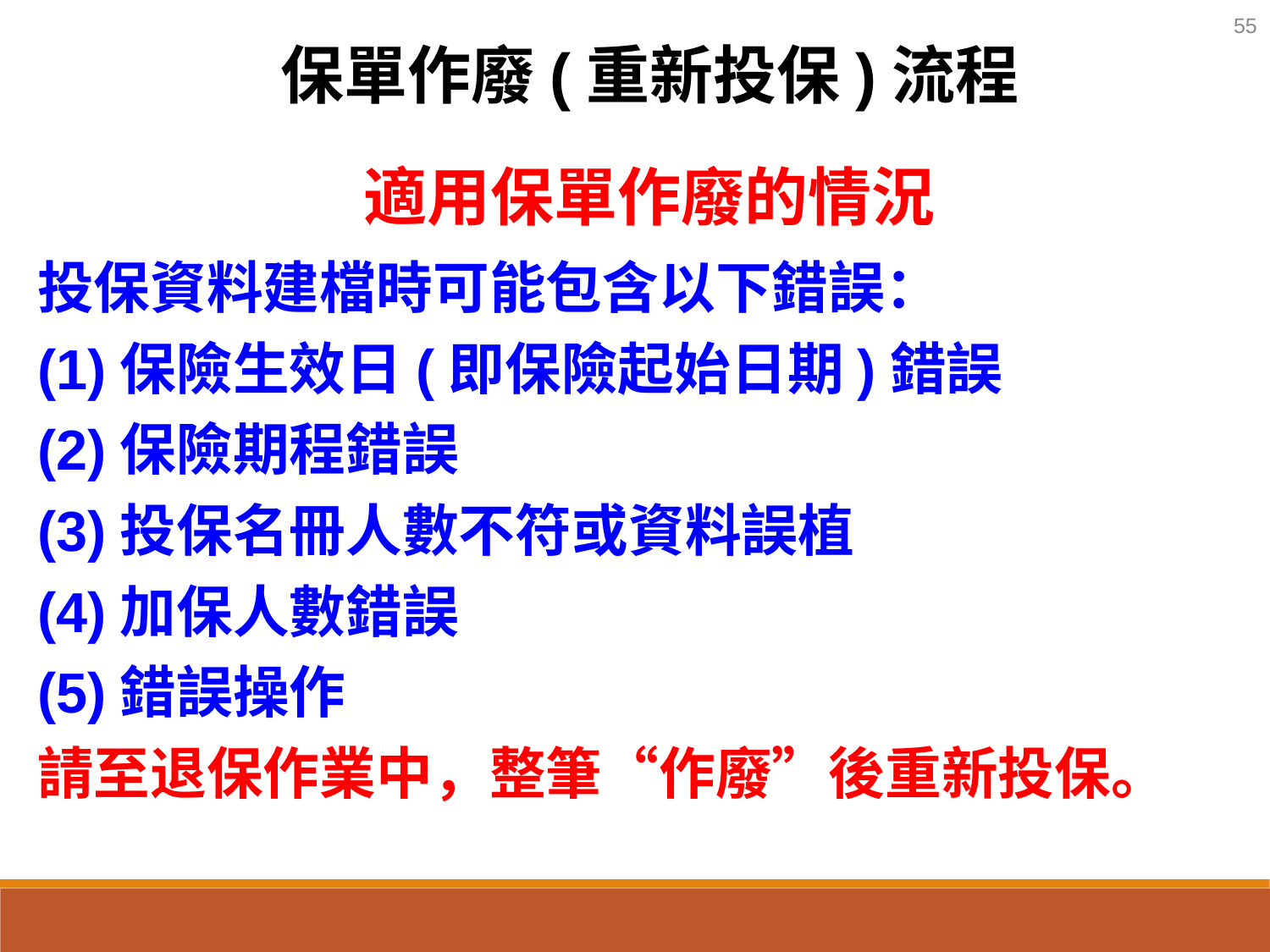

55
保單作廢(重新投保)流程
適用保單作廢的情況
投保資料建檔時可能包含以下錯誤：
(1)保險生效日(即保險起始日期)錯誤
(2)保險期程錯誤
(3)投保名冊人數不符或資料誤植
(4)加保人數錯誤
(5)錯誤操作
請至退保作業中，整筆“作廢”後重新投保。